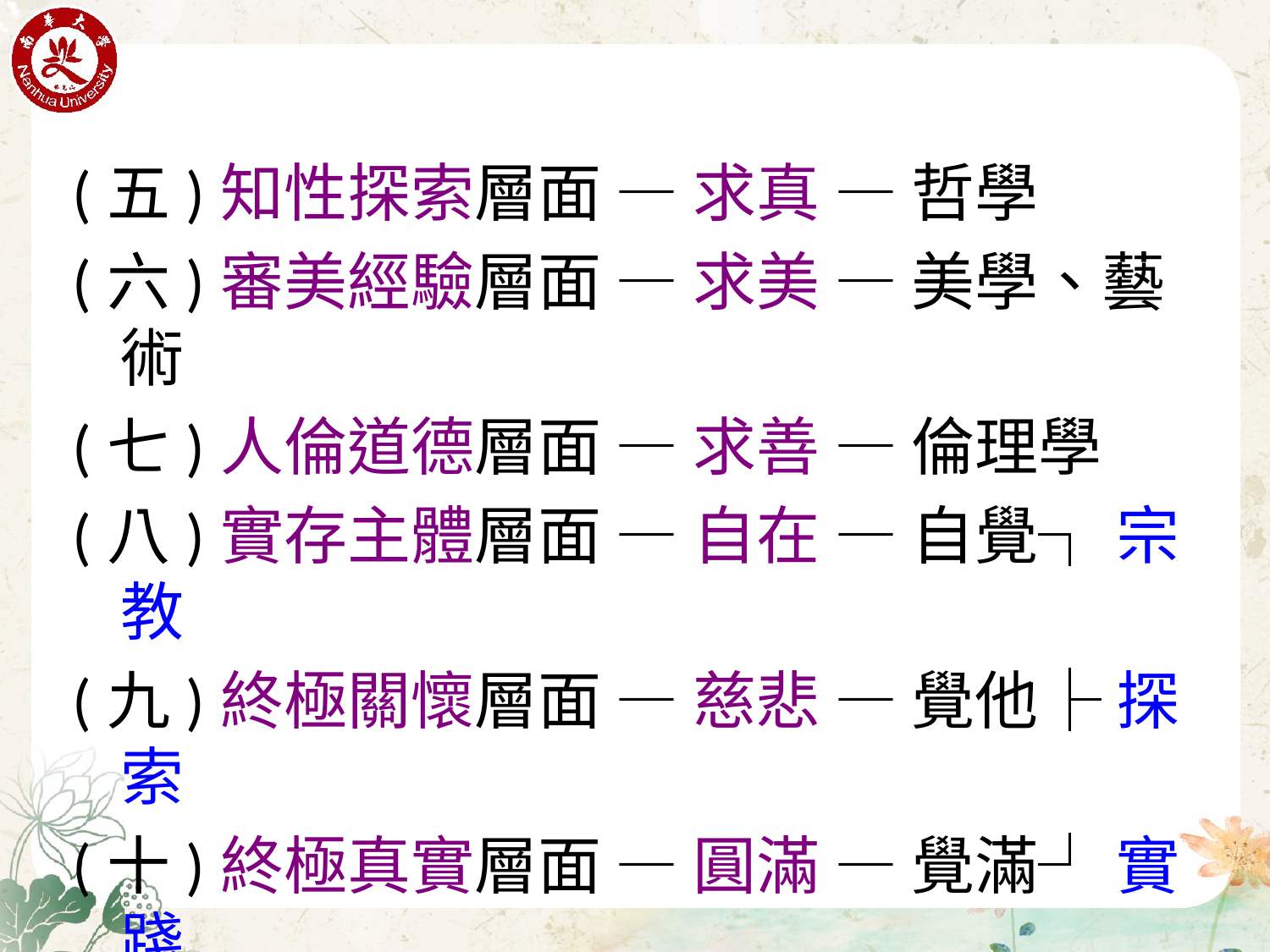

(五)知性探索層面 — 求真 — 哲學
(六)審美經驗層面 — 求美 — 美學、藝術
(七)人倫道德層面 — 求善 — 倫理學
(八)實存主體層面 — 自在 — 自覺┐ 宗教
(九)終極關懷層面 — 慈悲 — 覺他├ 探索
(十)終極真實層面 — 圓滿 — 覺滿┘ 實踐